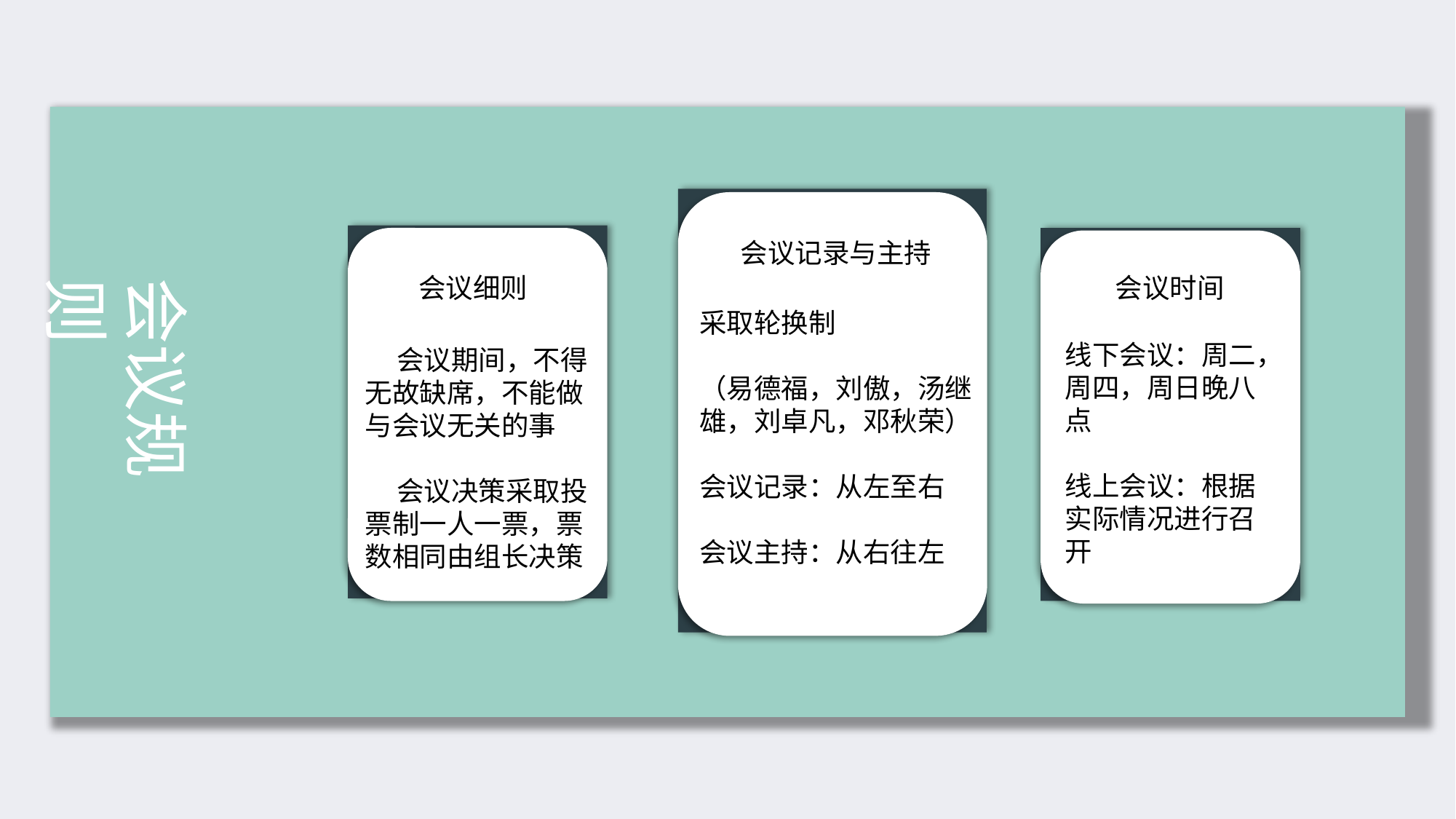

会议记录与主持

线下会议：周二，周四，周日晚八点

线上会议：根据实际情况进行召开
会议细则
会议时间
会议规则
采取轮换制

（易德福，刘傲，汤继雄，刘卓凡，邓秋荣）

会议记录：从左至右

会议主持：从右往左
    会议期间，不得无故缺席，不能做与会议无关的事

    会议决策采取投票制一人一票，票数相同由组长决策